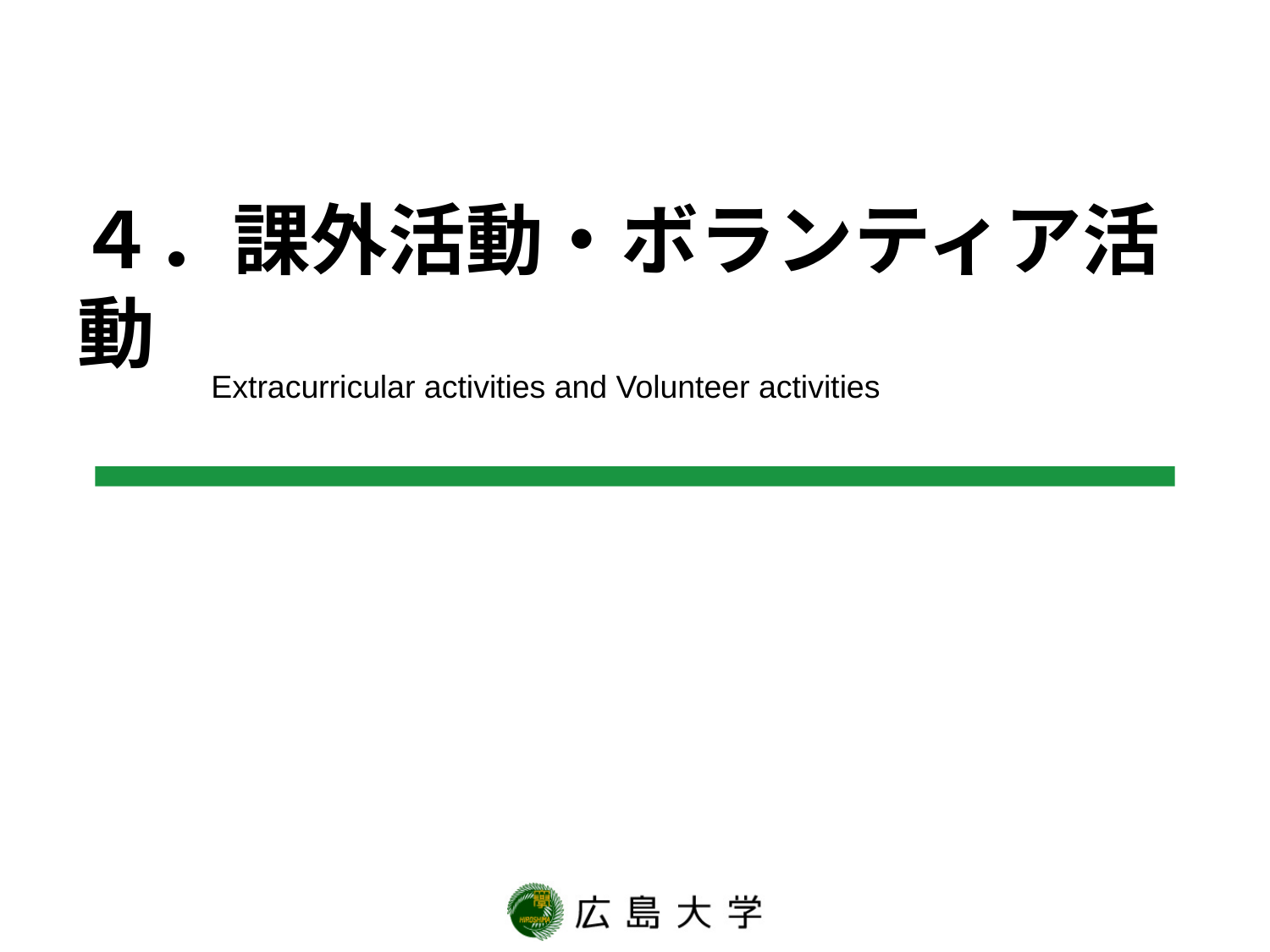

# ４．課外活動・ボランティア活動
Extracurricular activities and Volunteer activities